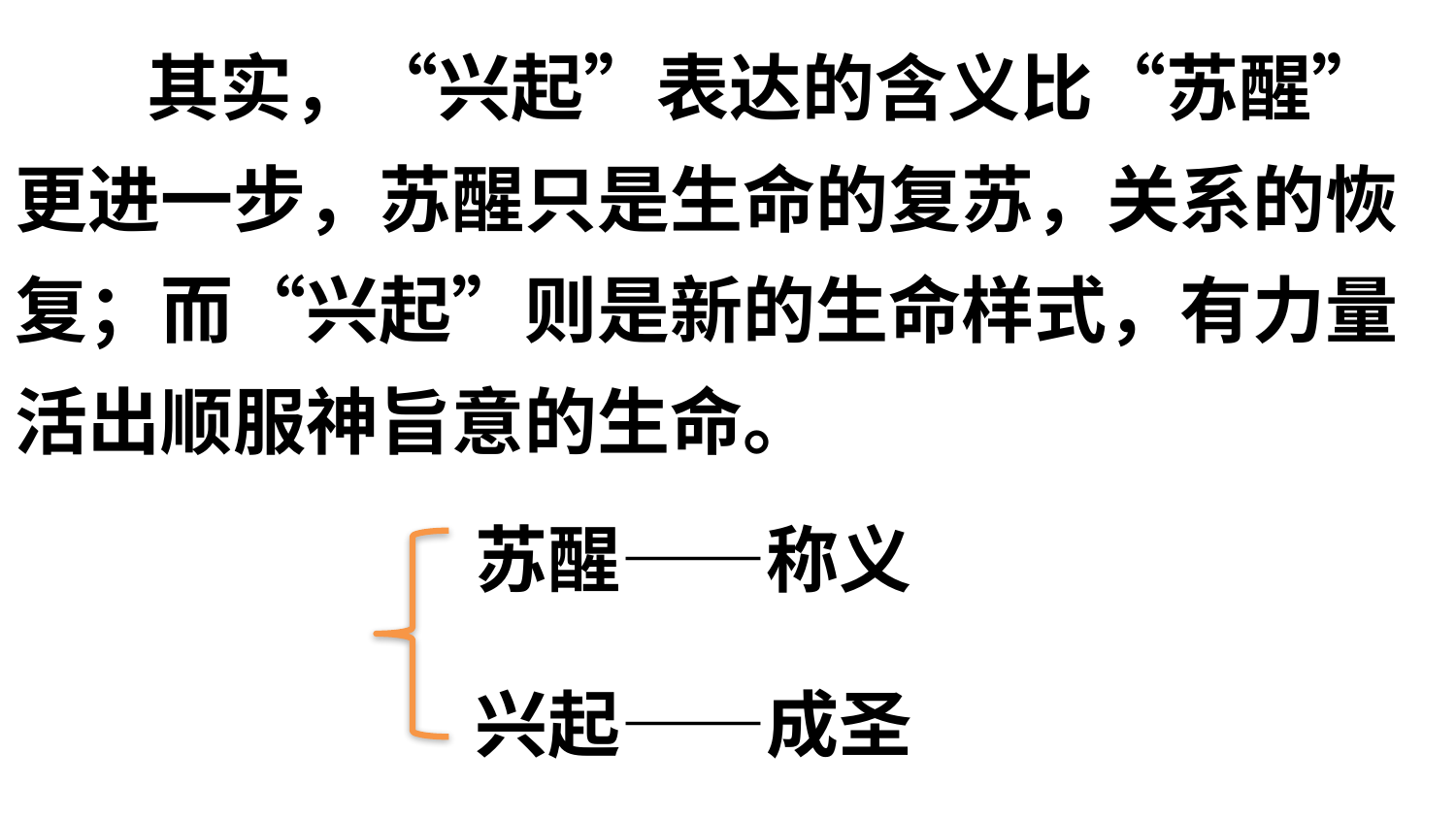

# 其实，“兴起”表达的含义比“苏醒”更进一步，苏醒只是生命的复苏，关系的恢复；而“兴起”则是新的生命样式，有力量活出顺服神旨意的生命。
苏醒——称义
兴起——成圣